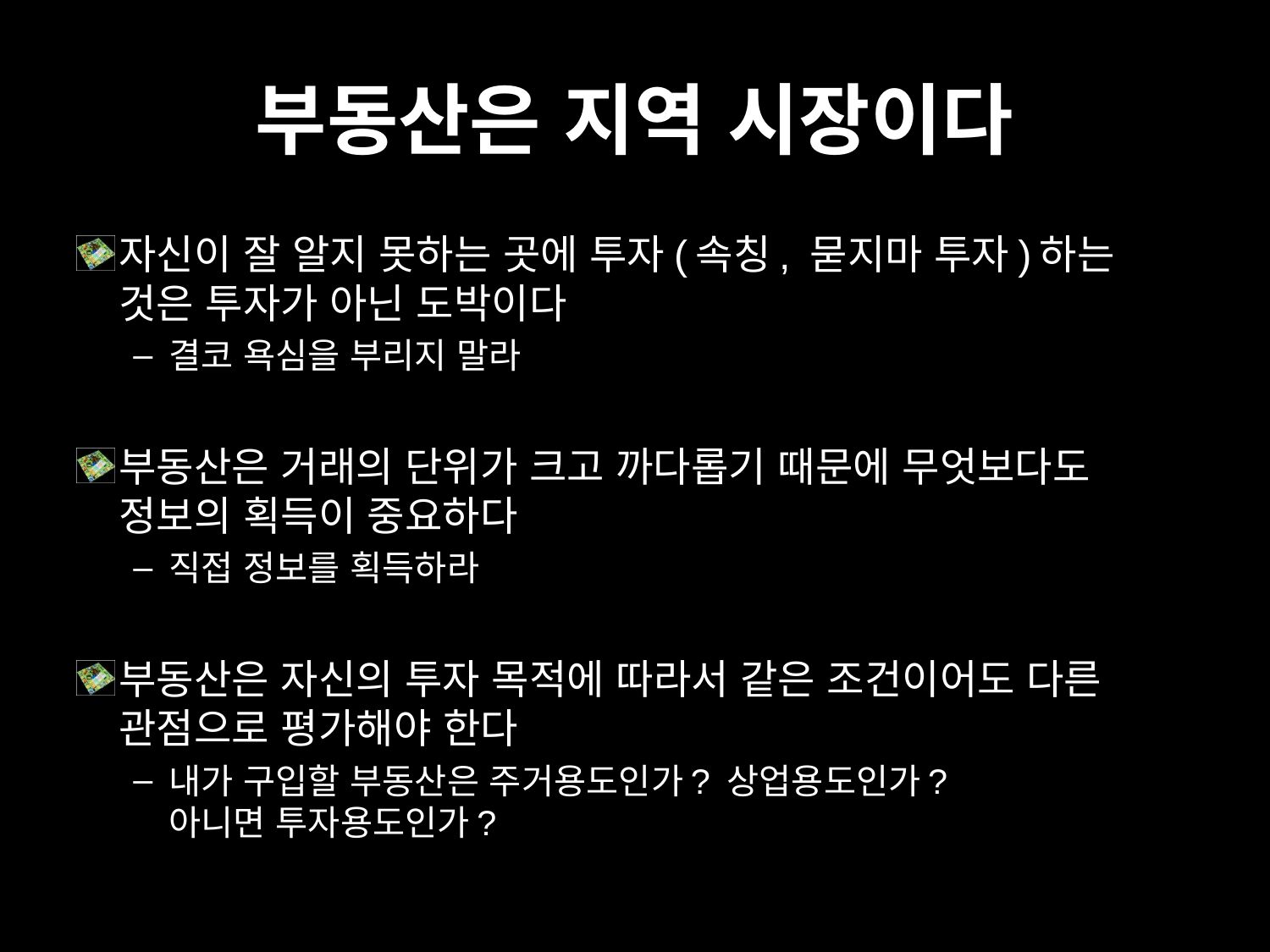

# 부동산은 지역 시장이다
자신이 잘 알지 못하는 곳에 투자(속칭, 묻지마 투자)하는 것은 투자가 아닌 도박이다
결코 욕심을 부리지 말라

부동산은 거래의 단위가 크고 까다롭기 때문에 무엇보다도 정보의 획득이 중요하다
직접 정보를 획득하라

부동산은 자신의 투자 목적에 따라서 같은 조건이어도 다른 관점으로 평가해야 한다
내가 구입할 부동산은 주거용도인가? 상업용도인가?
아니면 투자용도인가?